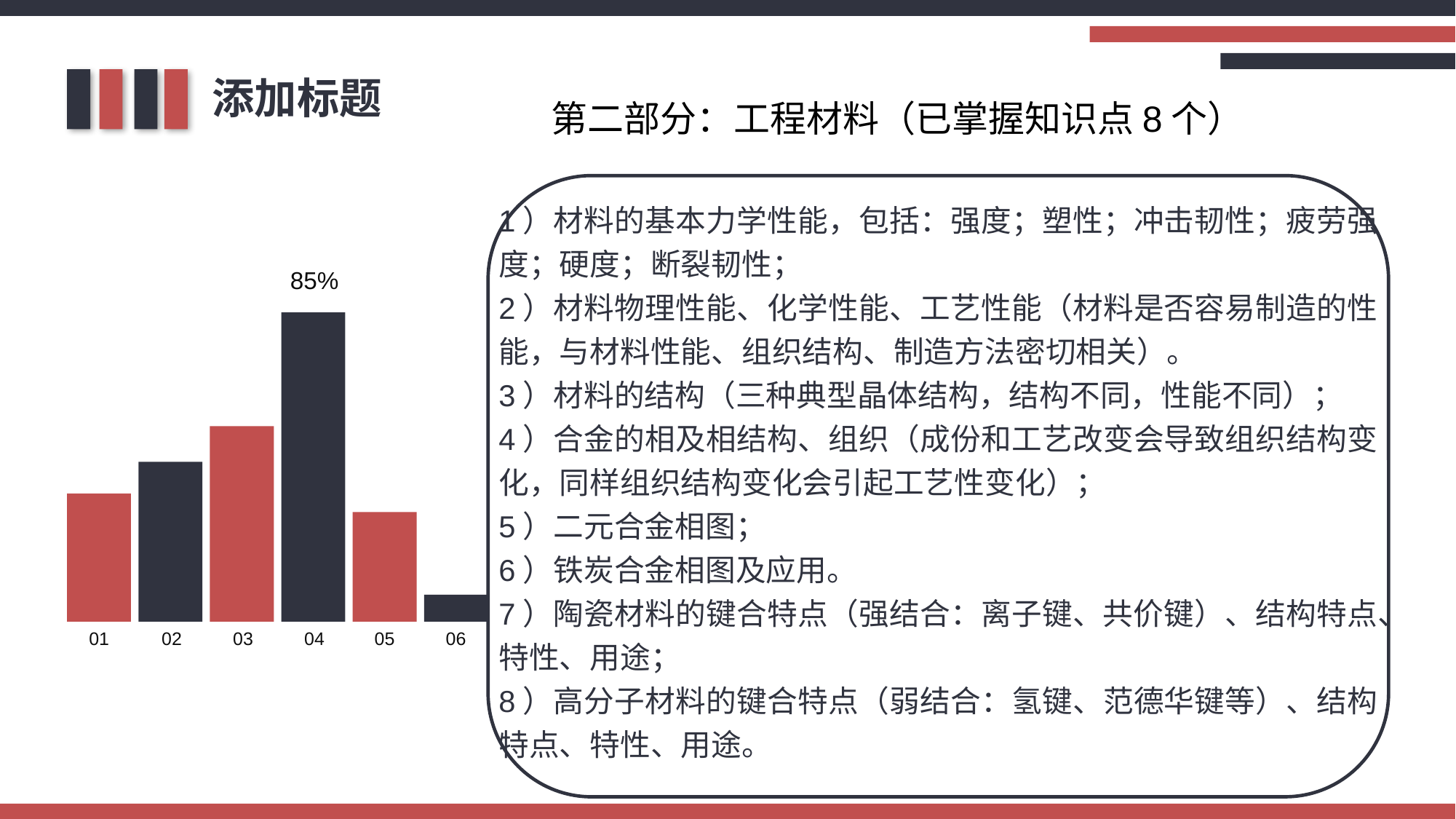

添加标题

第二部分：工程材料（已掌握知识点8个）

1）材料的基本力学性能，包括：强度；塑性；冲击韧性；疲劳强度；硬度；断裂韧性；
2）材料物理性能、化学性能、工艺性能（材料是否容易制造的性能，与材料性能、组织结构、制造方法密切相关）。
3）材料的结构（三种典型晶体结构，结构不同，性能不同）；
4）合金的相及相结构、组织（成份和工艺改变会导致组织结构变化，同样组织结构变化会引起工艺性变化）；
5）二元合金相图；
6）铁炭合金相图及应用。
7）陶瓷材料的键合特点（强结合：离子键、共价键）、结构特点、特性、用途；
8）高分子材料的键合特点（弱结合：氢键、范德华键等）、结构特点、特性、用途。
85%

01
02
03
04
05
06